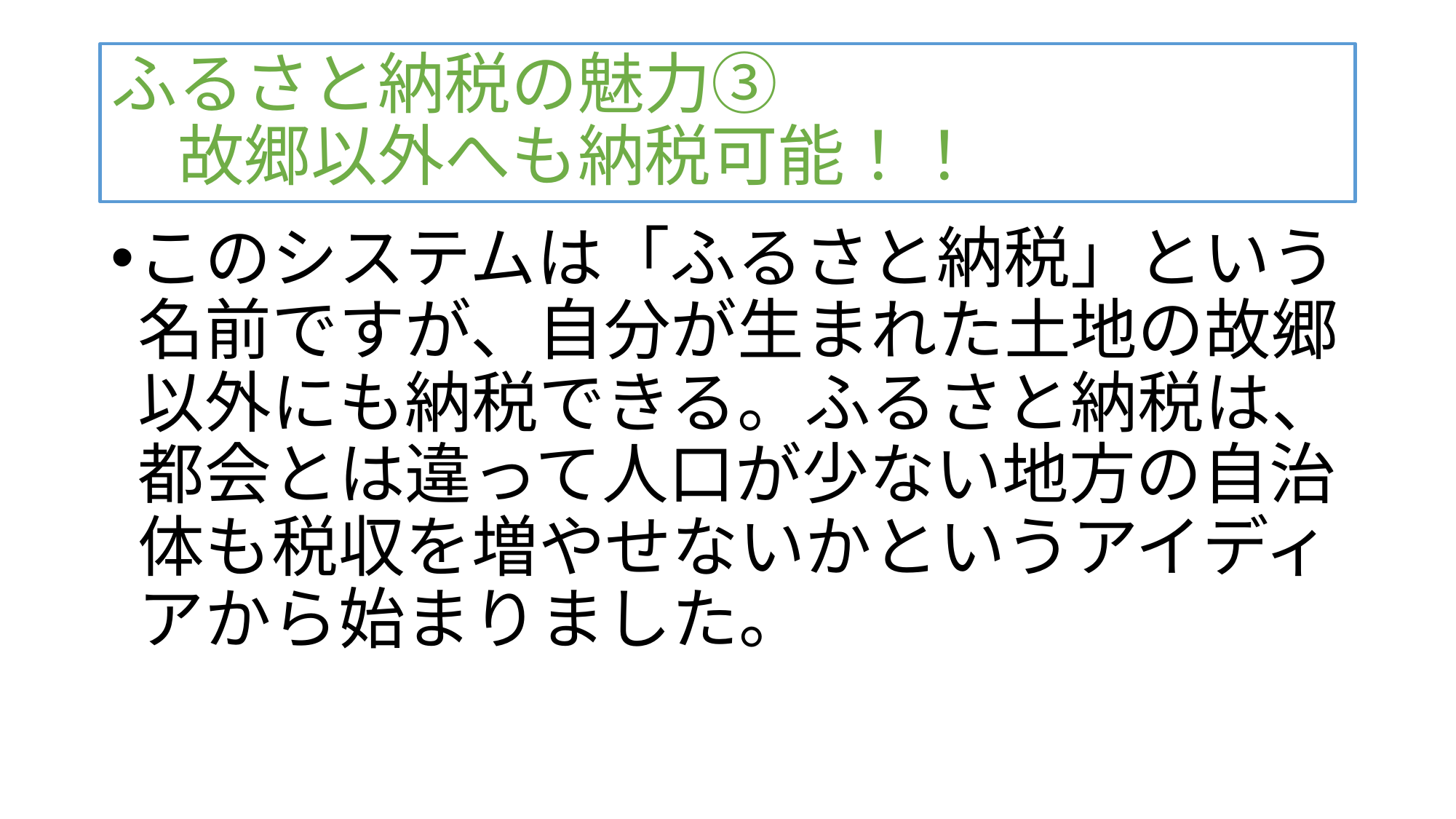

# ふるさと納税の魅力③ 　故郷以外へも納税可能！！
このシステムは「ふるさと納税」という名前ですが、自分が生まれた土地の故郷以外にも納税できる。ふるさと納税は、都会とは違って人口が少ない地方の自治体も税収を増やせないかというアイディアから始まりました。